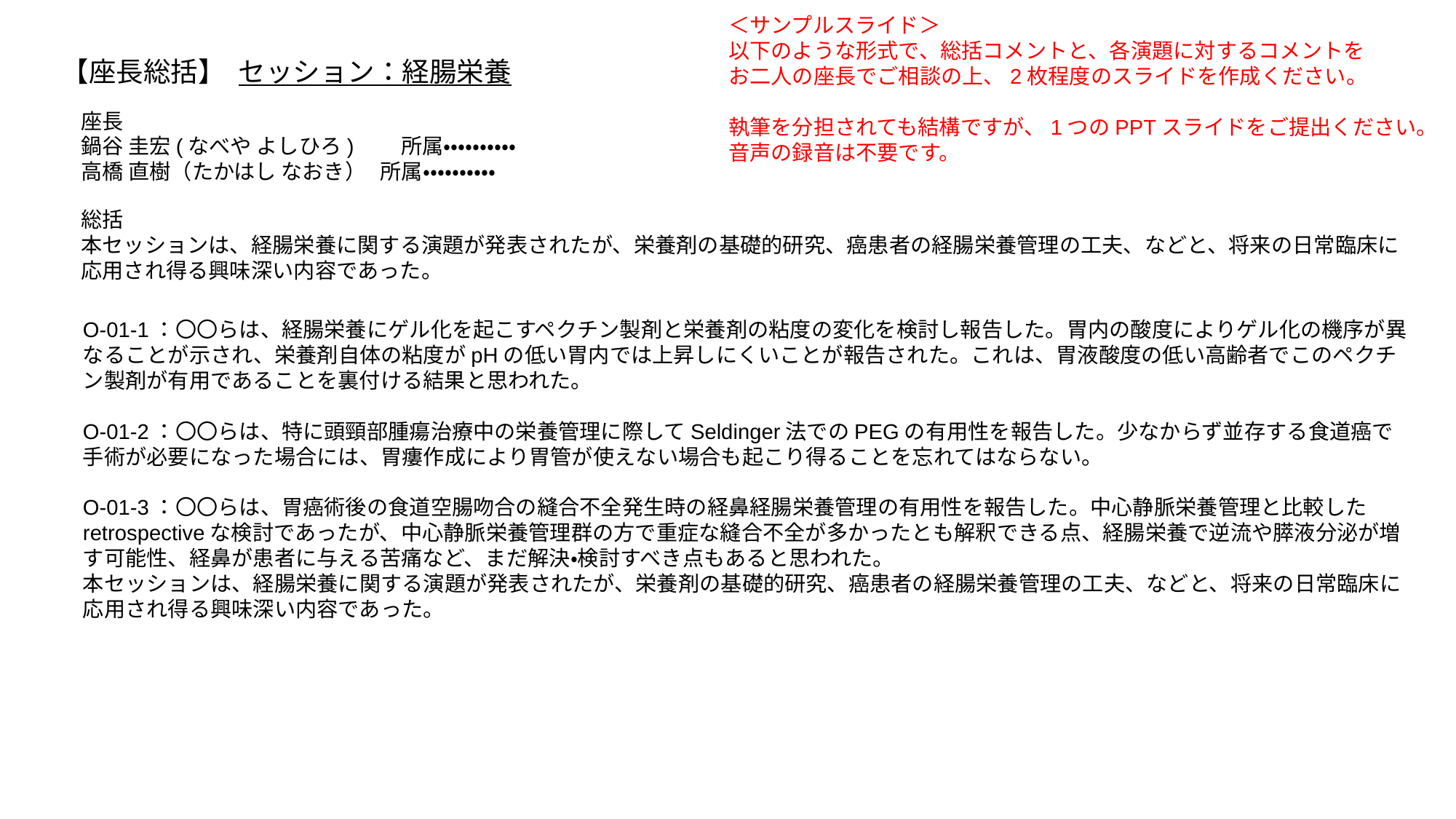

＜サンプルスライド＞
以下のような形式で、総括コメントと、各演題に対するコメントを
お二人の座長でご相談の上、2枚程度のスライドを作成ください。

執筆を分担されても結構ですが、1つのPPTスライドをご提出ください。音声の録音は不要です。

【座長総括】
セッション：経腸栄養
座長
鍋谷 圭宏(なべや よしひろ)       所属・・・・・・・・・・
高橋 直樹（たかはし なおき）   所属・・・・・・・・・・

総括
本セッションは、経腸栄養に関する演題が発表されたが、栄養剤の基礎的研究、癌患者の経腸栄養管理の工夫、などと、将来の日常臨床に応用され得る興味深い内容であった。
O-01-1：〇〇らは、経腸栄養にゲル化を起こすペクチン製剤と栄養剤の粘度の変化を検討し報告した。胃内の酸度によりゲル化の機序が異なることが示され、栄養剤自体の粘度がpHの低い胃内では上昇しにくいことが報告された。これは、胃液酸度の低い高齢者でこのペクチン製剤が有用であることを裏付ける結果と思われた。

O-01-2：〇〇らは、特に頭頸部腫瘍治療中の栄養管理に際してSeldinger法でのPEGの有用性を報告した。少なからず並存する食道癌で手術が必要になった場合には、胃瘻作成により胃管が使えない場合も起こり得ることを忘れてはならない。

O-01-3：〇〇らは、胃癌術後の食道空腸吻合の縫合不全発生時の経鼻経腸栄養管理の有用性を報告した。中心静脈栄養管理と比較したretrospectiveな検討であったが、中心静脈栄養管理群の方で重症な縫合不全が多かったとも解釈できる点、経腸栄養で逆流や膵液分泌が増す可能性、経鼻が患者に与える苦痛など、まだ解決・検討すべき点もあると思われた。
本セッションは、経腸栄養に関する演題が発表されたが、栄養剤の基礎的研究、癌患者の経腸栄養管理の工夫、などと、将来の日常臨床に応用され得る興味深い内容であった。